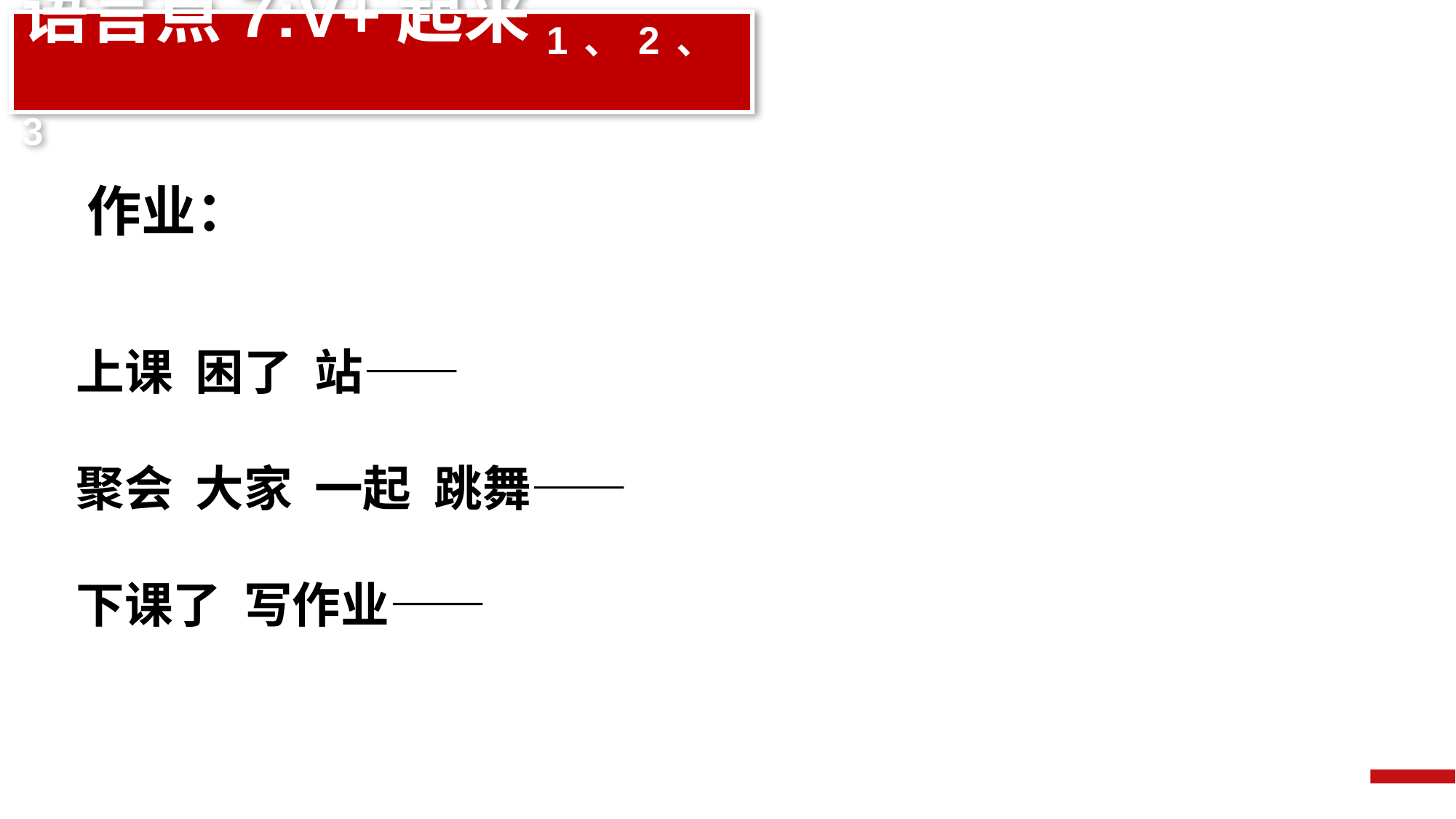

语言点7:V+起来1、2、3
作业：

上课  困了  站——

聚会  大家  一起  跳舞——

下课了  写作业——